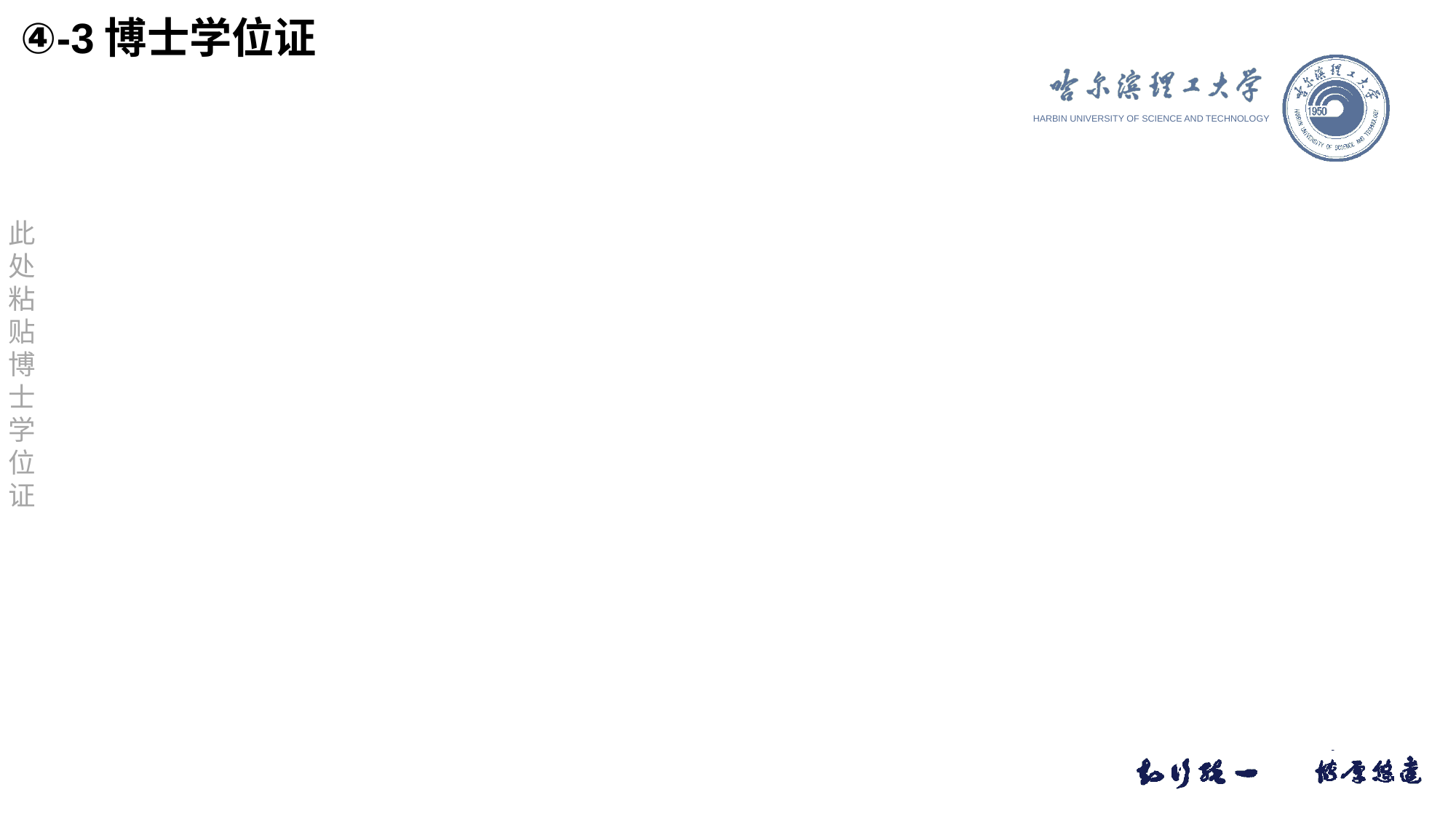

④-3博士学位证
此
处
粘
贴
博
士
学位
证